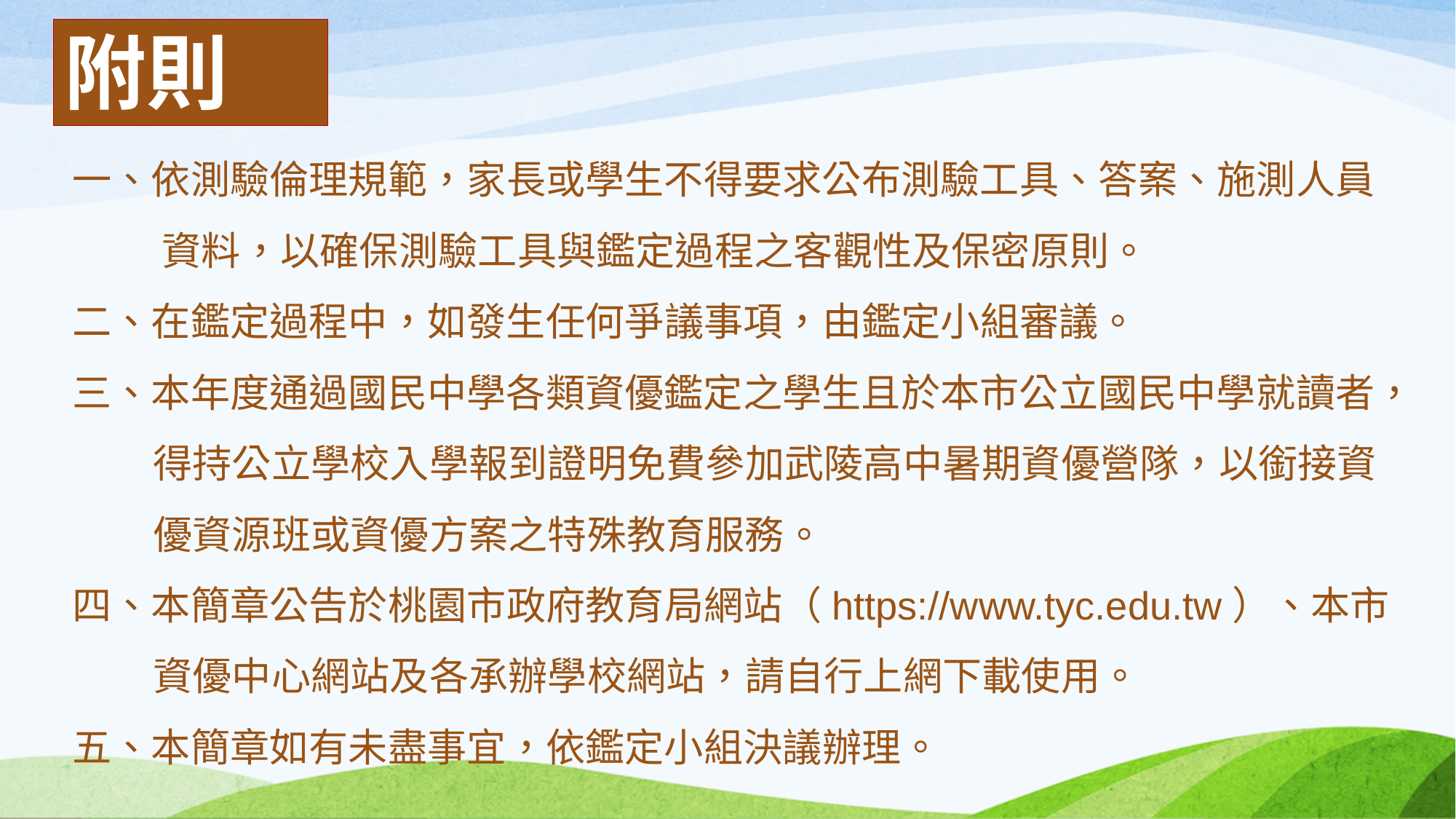

附則
一、依測驗倫理規範，家長或學生不得要求公布測驗工具、答案、施測人員
         資料，以確保測驗工具與鑑定過程之客觀性及保密原則。
二、在鑑定過程中，如發生任何爭議事項，由鑑定小組審議。
三、本年度通過國民中學各類資優鑑定之學生且於本市公立國民中學就讀者，
        得持公立學校入學報到證明免費參加武陵高中暑期資優營隊，以銜接資
        優資源班或資優方案之特殊教育服務。
四、本簡章公告於桃園市政府教育局網站（https://www.tyc.edu.tw）、本市
        資優中心網站及各承辦學校網站，請自行上網下載使用。
五、本簡章如有未盡事宜，依鑑定小組決議辦理。